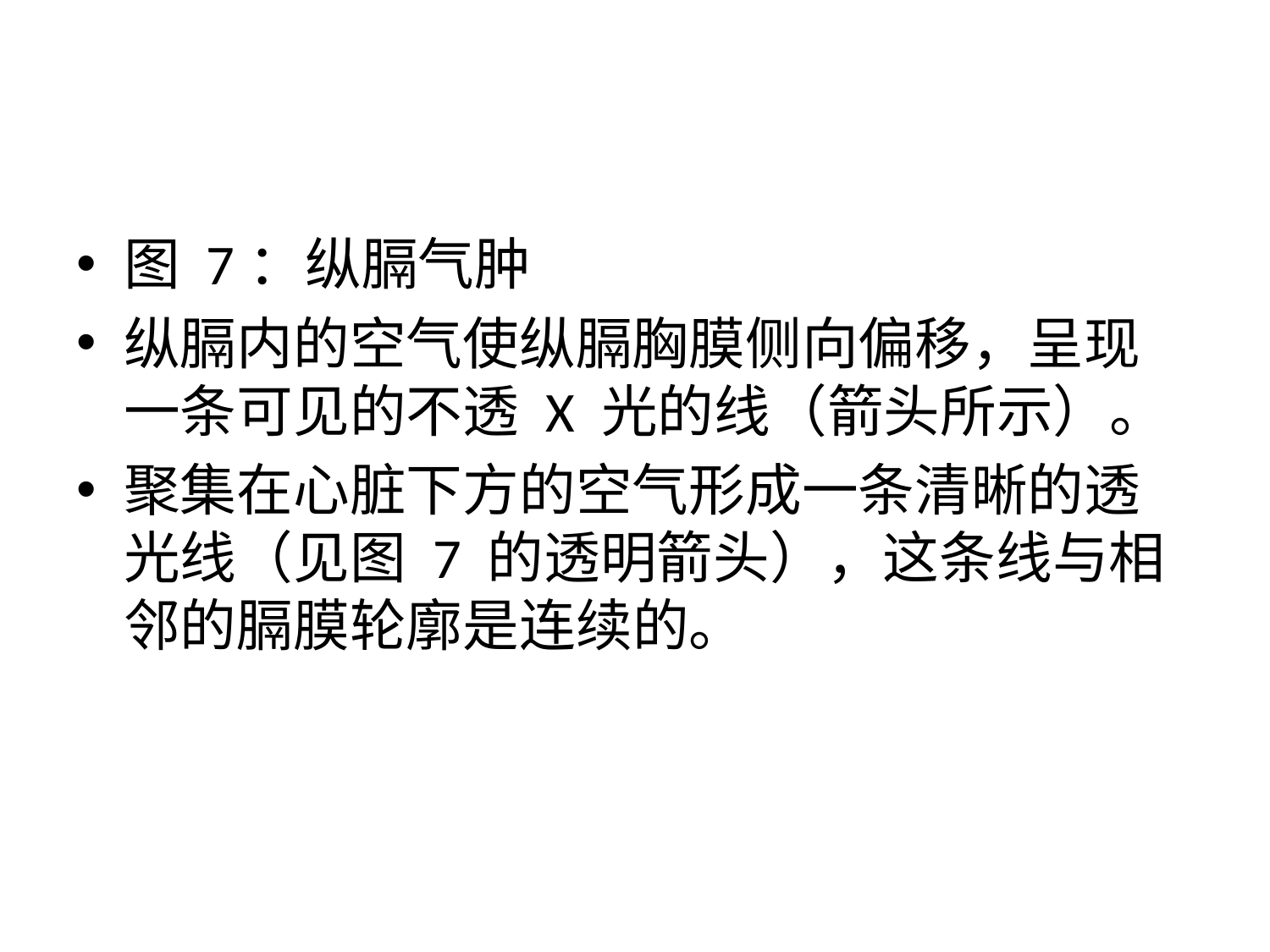

#
图 7：纵膈气肿
纵膈内的空气使纵膈胸膜侧向偏移，呈现一条可见的不透 X 光的线（箭头所示）。
聚集在心脏下方的空气形成一条清晰的透光线（见图 7 的透明箭头），这条线与相邻的膈膜轮廓是连续的。